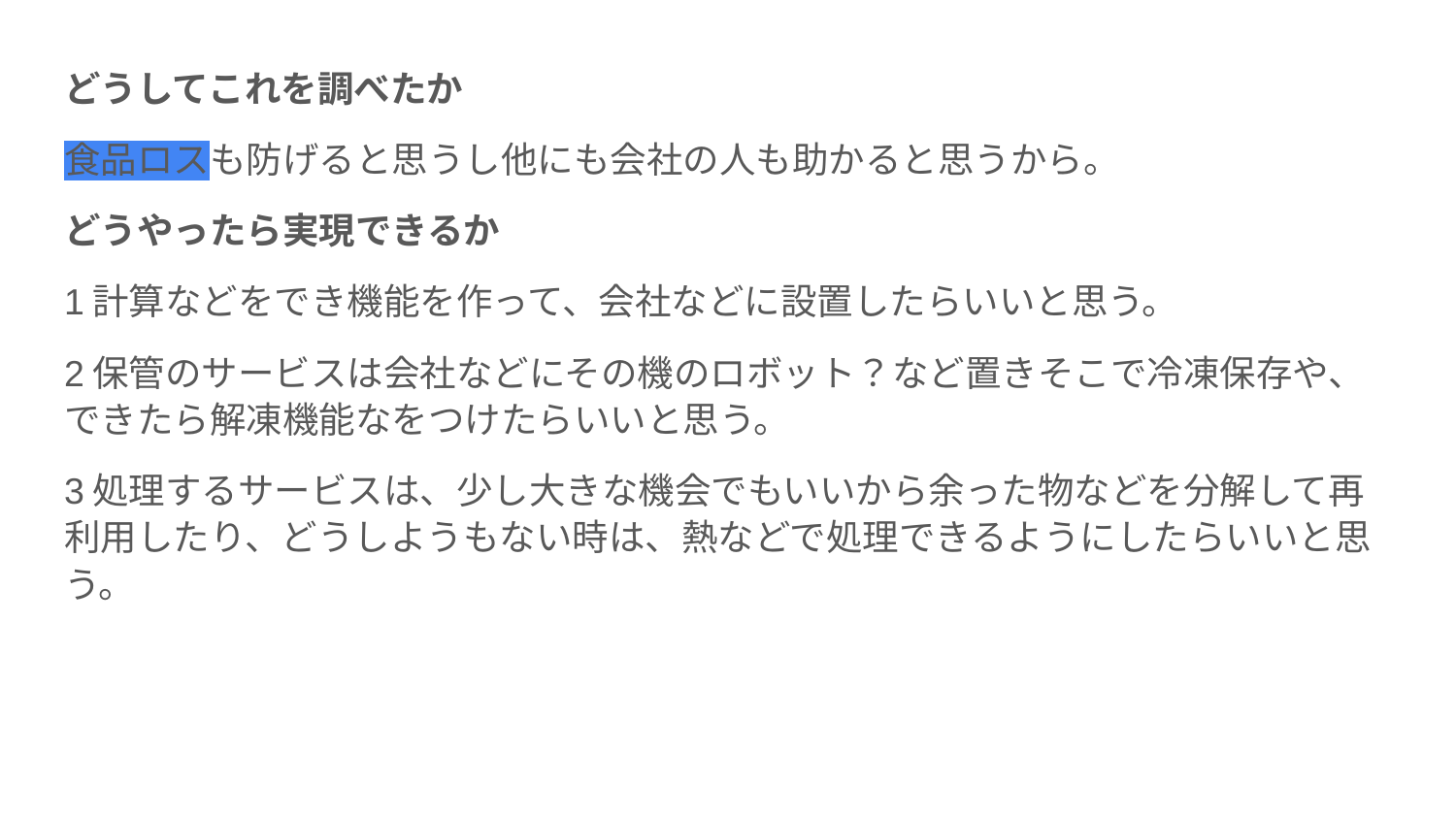

どうしてこれを調べたか
食品ロスも防げると思うし他にも会社の人も助かると思うから。
どうやったら実現できるか
1計算などをでき機能を作って、会社などに設置したらいいと思う。
2保管のサービスは会社などにその機のロボット？など置きそこで冷凍保存や、できたら解凍機能なをつけたらいいと思う。
3処理するサービスは、少し大きな機会でもいいから余った物などを分解して再利用したり、どうしようもない時は、熱などで処理できるようにしたらいいと思う。